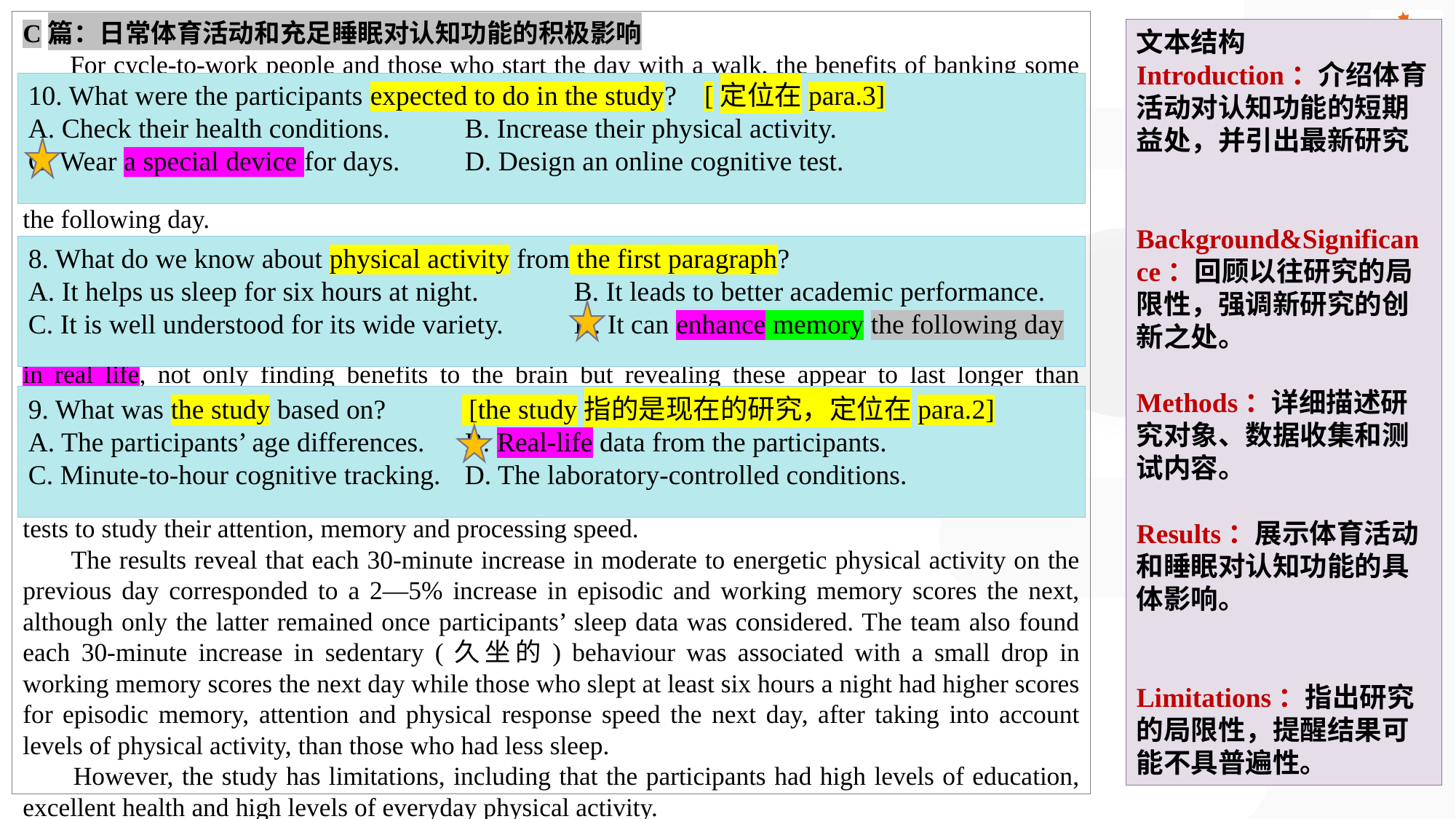

C篇：日常体育活动和充足睡眠对认知功能的积极影响
      For cycle-to-work people and those who start the day with a walk, the benefits of banking some early exercise are well understood. Now scientists believe activity is not just a good idea for improving the day ahead. Physical activity could be associated with a small increase in memory scores the next, too. A study has shown that 30 minutes of moderate to energetic activity and sleeping for at least six hours at night, could contribute to improved cognitive (认知的) performance the following day.
      Physical activity had previously been associated with both short-term improvements in cognitive function and a reduced risk of dementia (痴呆). However, many studies looking at short-term impacts had been laboratory based, and primarily tracked responses on a timescale of minutes to hours. Now researchers say they have looked at the short-term impact of physical activity carried out in real life, not only finding benefits to the brain but revealing these appear to last longer than expected.
      In the study, 76 adults aged 50—83 years old, and who did not have cognitive impairment or dementia, were asked to wear an accelerometer for eight days to track their sleep and physical activity as they carried out their normal life. Each day, participants were also given simple online cognitive tests to study their attention, memory and processing speed.
      The results reveal that each 30-minute increase in moderate to energetic physical activity on the previous day corresponded to a 2—5% increase in episodic and working memory scores the next, although only the latter remained once participants’ sleep data was considered. The team also found each 30-minute increase in sedentary (久坐的) behaviour was associated with a small drop in working memory scores the next day while those who slept at least six hours a night had higher scores for episodic memory, attention and physical response speed the next day, after taking into account levels of physical activity, than those who had less sleep.
      However, the study has limitations, including that the participants had high levels of education, excellent health and high levels of everyday physical activity.
文本结构
Introduction：介绍体育活动对认知功能的短期益处，并引出最新研究

Background&Significance：回顾以往研究的局限性，强调新研究的创新之处。

Methods：详细描述研究对象、数据收集和测试内容。

Results：展示体育活动和睡眠对认知功能的具体影响。

Limitations：指出研究的局限性，提醒结果可能不具普遍性。
10. What were the participants expected to do in the study?    [定位在para.3]
A. Check their health conditions.	B. Increase their physical activity.
C. Wear a special device for days.	D. Design an online cognitive test.

8. What do we know about physical activity from the first paragraph?
A. It helps us sleep for six hours at night.	B. It leads to better academic performance.
C. It is well understood for its wide variety.	D. It can enhance memory the following day

9. What was the study based on?            [the study指的是现在的研究，定位在para.2]
A. The participants’ age differences.	B. Real-life data from the participants.
C. Minute-to-hour cognitive tracking.	D. The laboratory-controlled conditions.